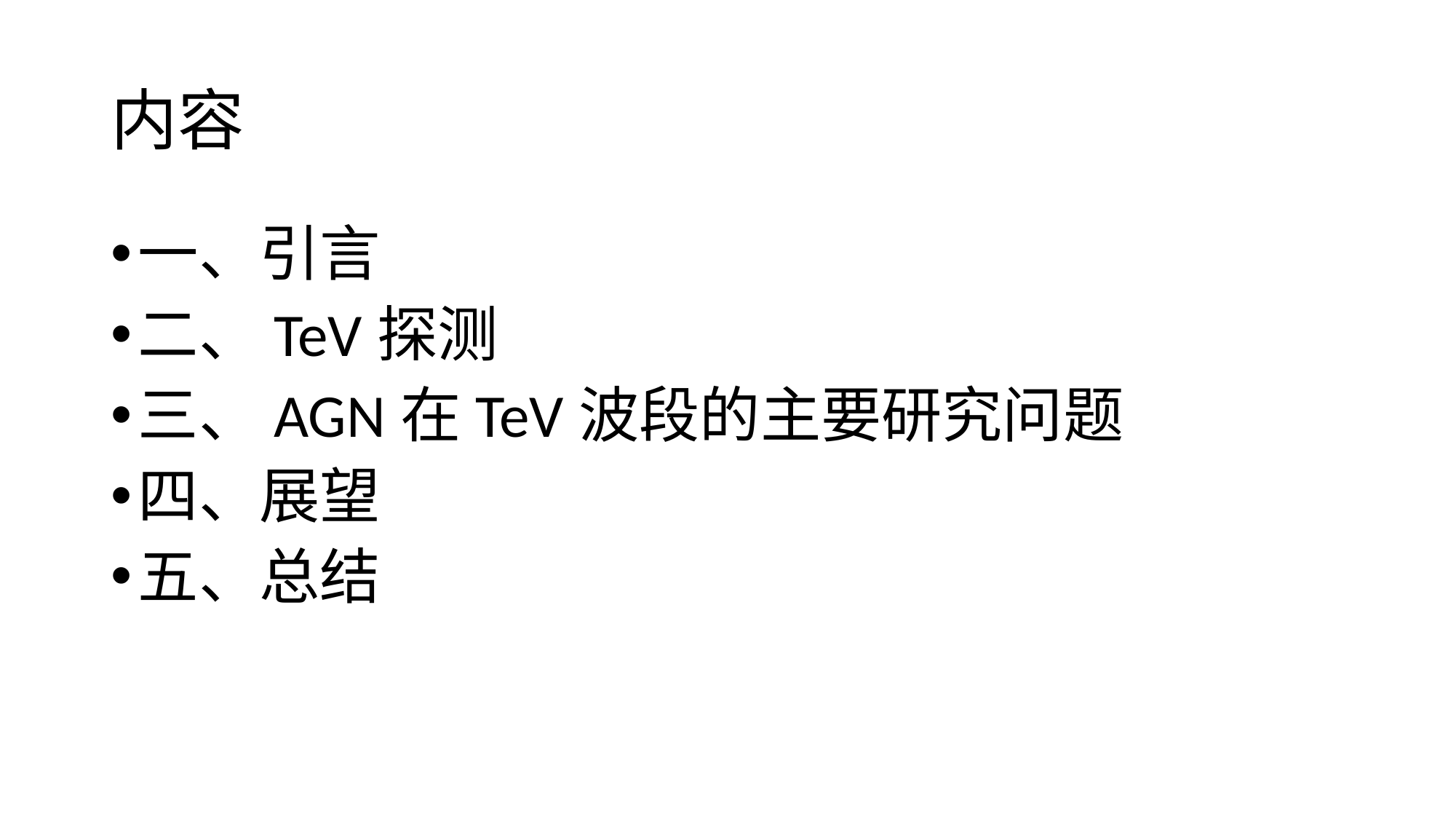

# 内容
一、引言
二、TeV探测
三、AGN在TeV波段的主要研究问题
四、展望
五、总结